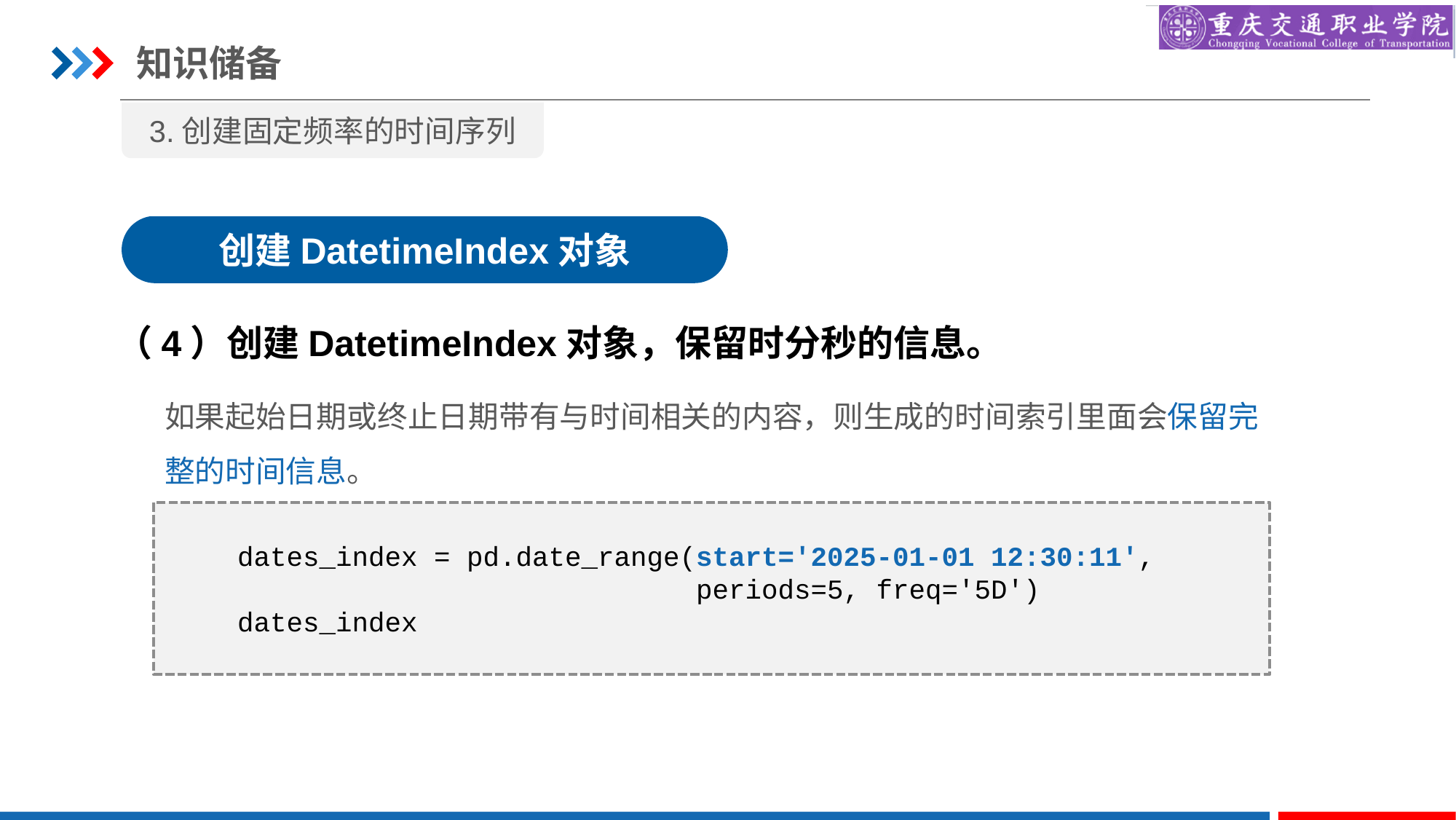

知识储备

3.创建固定频率的时间序列
创建DatetimeIndex对象
（4）创建DatetimeIndex对象，保留时分秒的信息。
如果起始日期或终止日期带有与时间相关的内容，则生成的时间索引里面会保留完整的时间信息。

dates_index = pd.date_range(start='2025-01-01 12:30:11',
                            periods=5, freq='5D')
dates_index